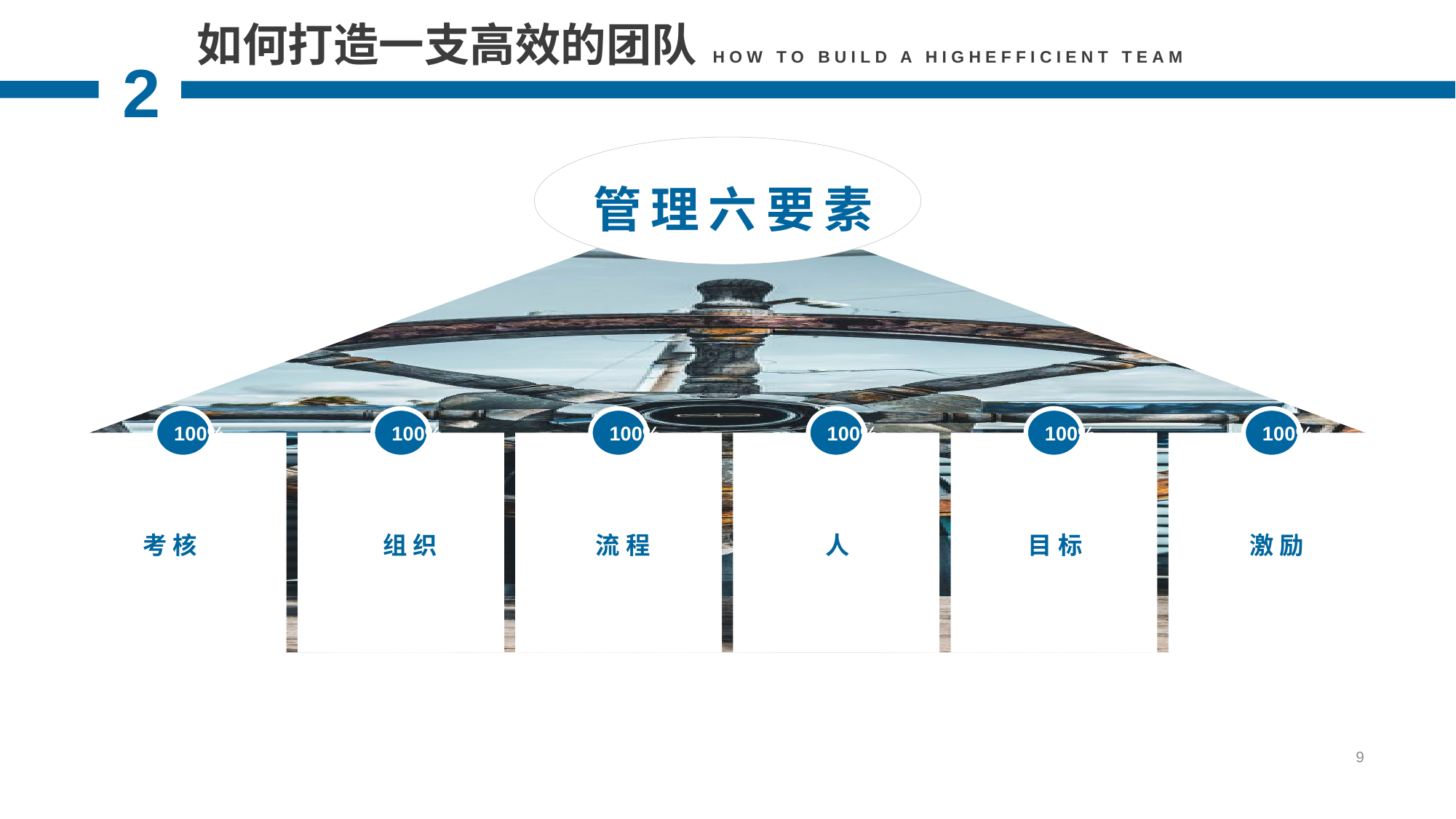

如何打造一支高效的团队
HOW TO BUILD A HIGHEFFICIENT TEAM
2

100%
100%
100%
100%
100%
100%

管理六要素
考核

  组织

  流程

人

目标

激励

9